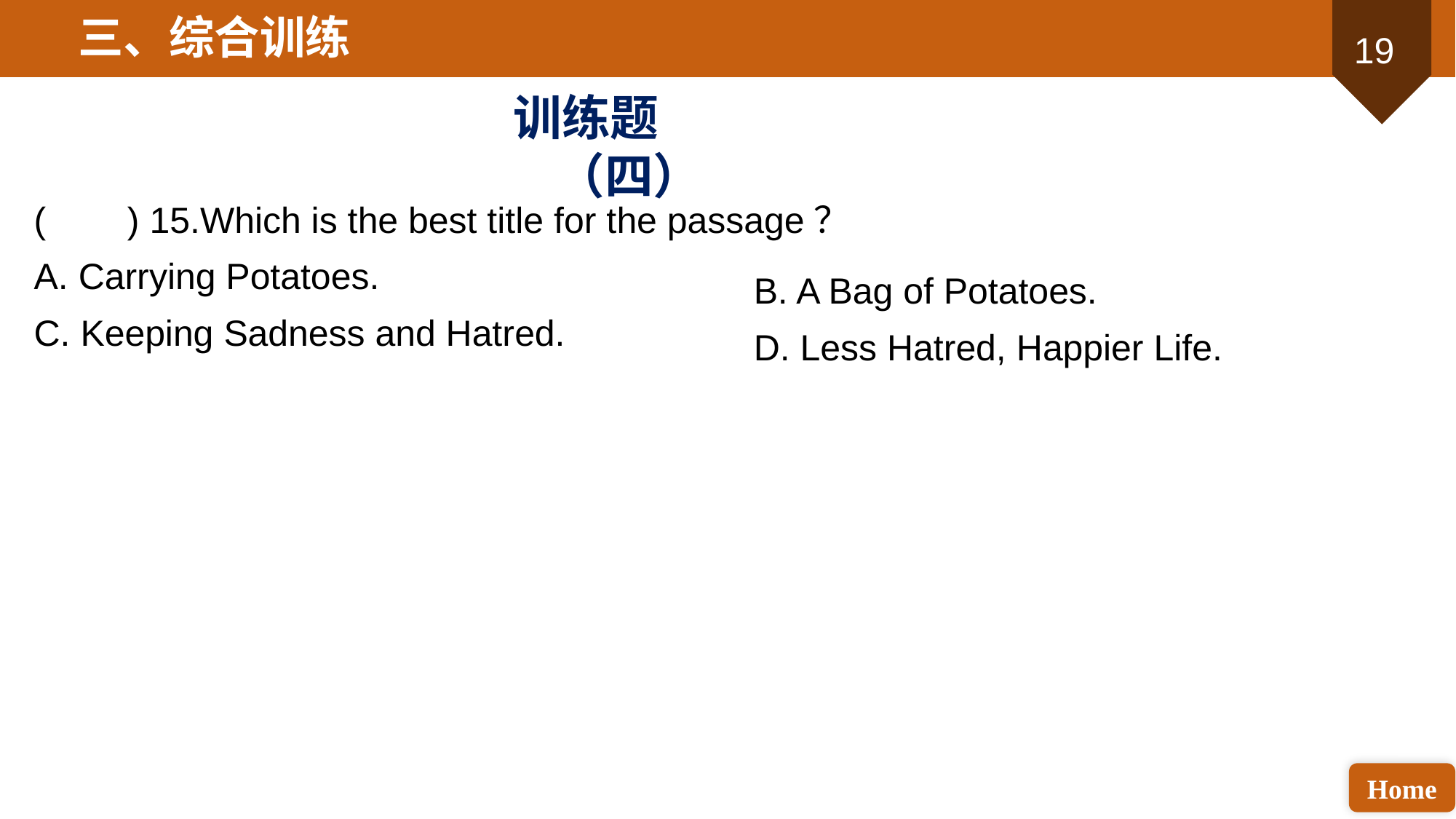

三、综合训练
训练题（四）
(        ) 15.Which is the best title for the passage？
A. Carrying Potatoes.
C. Keeping Sadness and Hatred.
B. A Bag of Potatoes.
D. Less Hatred, Happier Life.